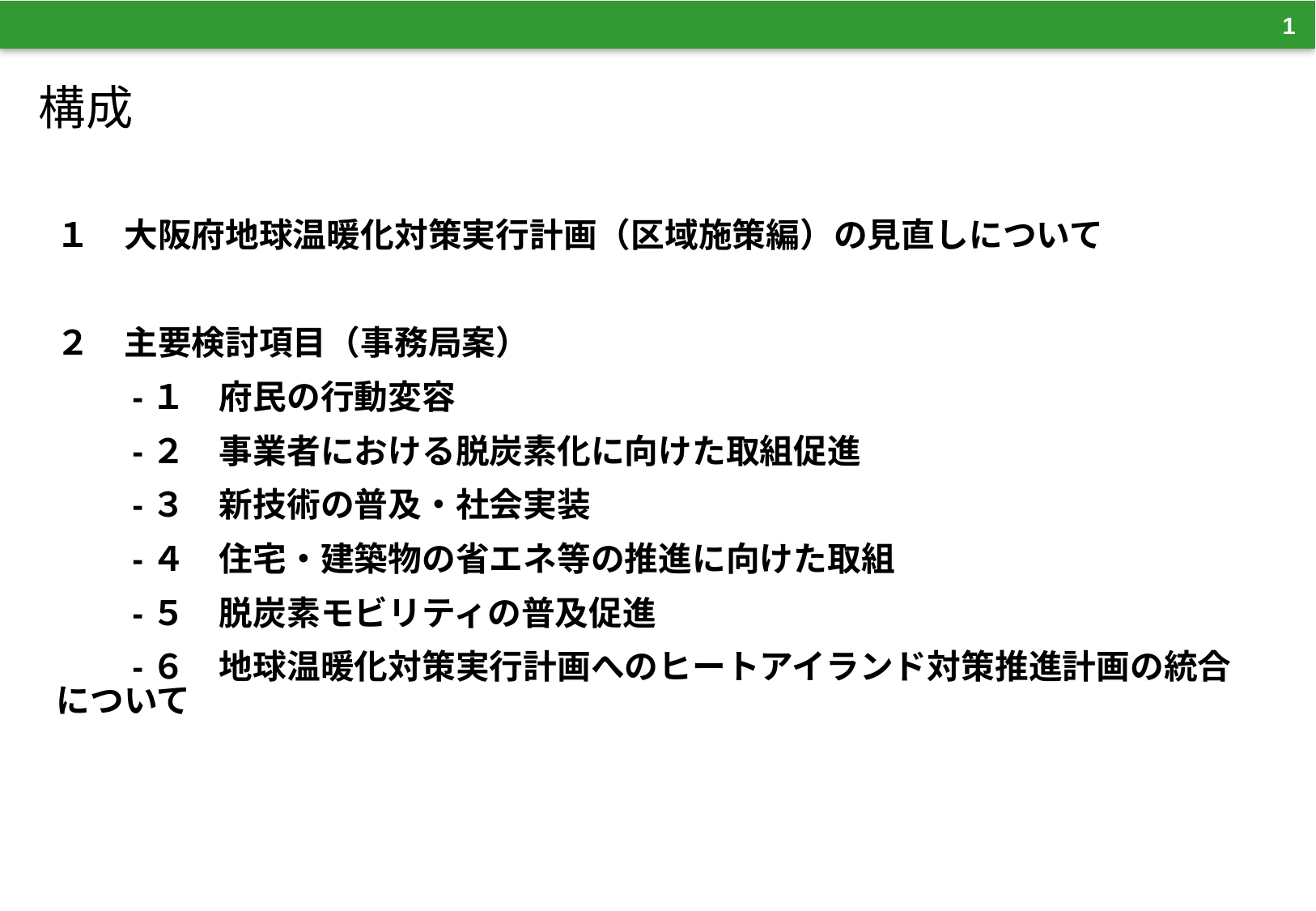

1

# 構成
１　大阪府地球温暖化対策実行計画（区域施策編）の見直しについて

２　主要検討項目（事務局案）
　　-１　府民の行動変容
　　-２　事業者における脱炭素化に向けた取組促進
　　-３　新技術の普及・社会実装
　　-４　住宅・建築物の省エネ等の推進に向けた取組
　　-５　脱炭素モビリティの普及促進
　　-６　地球温暖化対策実行計画へのヒートアイランド対策推進計画の統合について